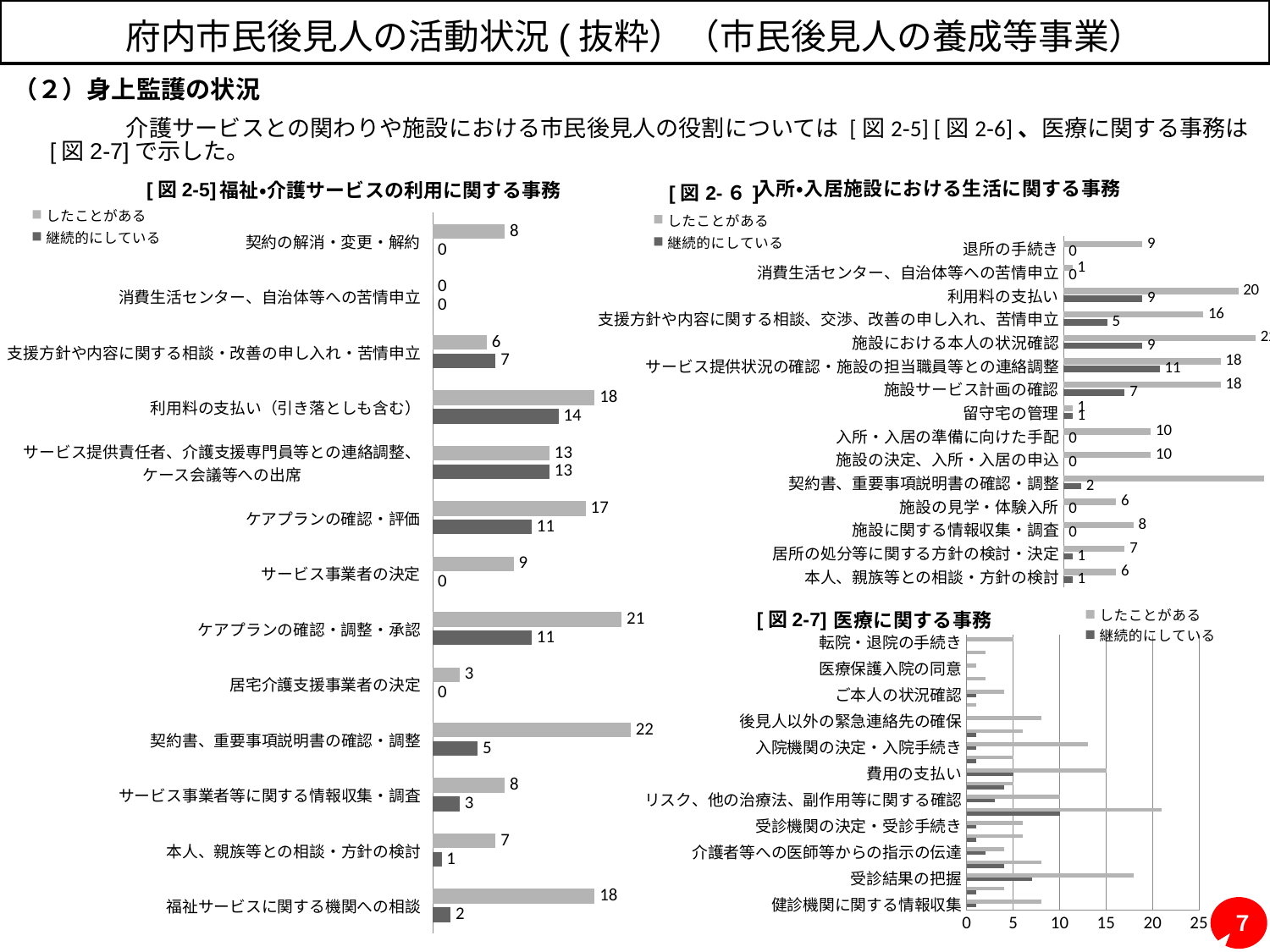

# 府内市民後見人の活動状況(抜粋）（市民後見人の養成等事業）

（２）身上監護の状況
　　　　介護サービスとの関わりや施設における市民後見人の役割については [図2‐5] [図2‐6]、医療に関する事務は[図2-7]で示した。

### Chart: 福祉・介護サービスの利用に関する事務

| Category | 継続的にしている | したことがある |
|---|---|---|
| 福祉サービスに関する機関への相談 | 2.0 | 18.0 |
| 本人、親族等との相談・方針の検討 | 1.0 | 7.0 |
| サービス事業者等に関する情報収集・調査 | 3.0 | 8.0 |
| 契約書、重要事項説明書の確認・調整 | 5.0 | 22.0 |
| 居宅介護支援事業者の決定 | 0.0 | 3.0 |
| ケアプランの確認・調整・承認 | 11.0 | 21.0 |
| サービス事業者の決定 | 0.0 | 9.0 |
| ケアプランの確認・評価 | 11.0 | 17.0 |
| サービス提供責任者、介護支援専門員等との連絡調整、
ケース会議等への出席 | 13.0 | 13.0 |
| 利用料の支払い（引き落としも含む） | 14.0 | 18.0 |
| 支援方針や内容に関する相談・改善の申し入れ・苦情申立 | 7.0 | 6.0 |
| 消費生活センター、自治体等への苦情申立 | 0.0 | 0.0 |
| 契約の解消・変更・解約 | 0.0 | 8.0 |

### Chart: 入所・入居施設における生活に関する事務

| Category | 継続的にしている | したことがある |
|---|---|---|
| 本人、親族等との相談・方針の検討 | 1.0 | 6.0 |
| 居所の処分等に関する方針の検討・決定 | 1.0 | 7.0 |
| 施設に関する情報収集・調査 | 0.0 | 8.0 |
| 施設の見学・体験入所 | 0.0 | 6.0 |
| 契約書、重要事項説明書の確認・調整 | 2.0 | 23.0 |
| 施設の決定、入所・入居の申込 | 0.0 | 10.0 |
| 入所・入居の準備に向けた手配 | 0.0 | 10.0 |
| 留守宅の管理 | 1.0 | 1.0 |
| 施設サービス計画の確認 | 7.0 | 18.0 |
| サービス提供状況の確認・施設の担当職員等との連絡調整 | 11.0 | 18.0 |
| 施設における本人の状況確認 | 9.0 | 22.0 |
| 支援方針や内容に関する相談、交渉、改善の申し入れ、苦情申立 | 5.0 | 16.0 |
| 利用料の支払い | 9.0 | 20.0 |
| 消費生活センター、自治体等への苦情申立 | 0.0 | 1.0 |
| 退所の手続き | 0.0 | 9.0 |
[図2-5]

### Chart: 医療に関する事務

| Category | 継続的にしている | したことがある |
|---|---|---|
| 健診機関に関する情報収集 | 1.0 | 8.0 |
| 受診機関の決定・受診手続き | 1.0 | 4.0 |
| 受診結果の把握 | 7.0 | 18.0 |
| 費用の支払い | 4.0 | 8.0 |
| 介護者等への医師等からの指示の伝達 | 2.0 | 4.0 |
| 受診機関に関する情報収集 | 1.0 | 6.0 |
| 受診機関の決定・受診手続き | 1.0 | 6.0 |
| 受診結果の把握・治療の方針や方法の把握 | 10.0 | 21.0 |
| リスク、他の治療法、副作用等に関する確認 | 3.0 | 10.0 |
| 治療の方針や方法等に関する本人や親族等への確認・調整 | 4.0 | 5.0 |
| 費用の支払い | 5.0 | 15.0 |
| 介護者等への医師等からの指示の伝達 | 1.0 | 5.0 |
| 入院機関の決定・入院手続き | 1.0 | 13.0 |
| 入院の準備に向けた手配・留守宅の管理 | 1.0 | 6.0 |
| 後見人以外の緊急連絡先の確保 | 0.0 | 8.0 |
| 精神保健指定医による診断結果の確認 | 0.0 | 1.0 |
| ご本人の状況確認 | 1.0 | 4.0 |
| 親族や関係者等との調整 | 0.0 | 2.0 |
| 医療保護入院の同意 | 0.0 | 1.0 |
| 精神保健指定医による診断結果の確認 | 0.0 | 2.0 |
| 転院・退院の手続き | 0.0 | 5.0 |
[図2-7]
７